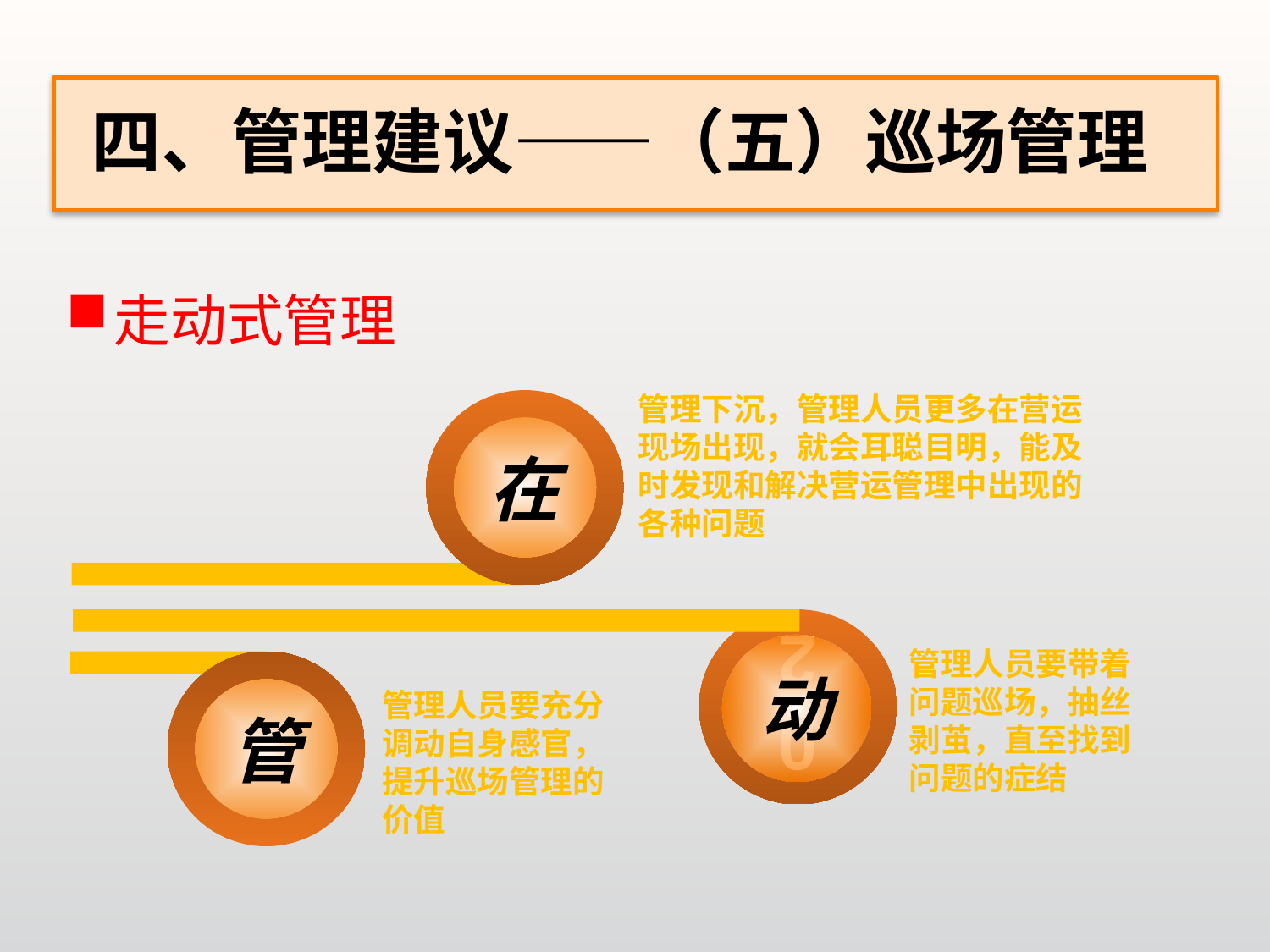

四、管理建议——（五）巡场管理
走动式管理
管理下沉，管理人员更多在营运现场出现，就会耳聪目明，能及时发现和解决营运管理中出现的各种问题

在

02
动
管理人员要带着问题巡场，抽丝剥茧，直至找到问题的症结

管
管理人员要充分调动自身感官，提升巡场管理的价值